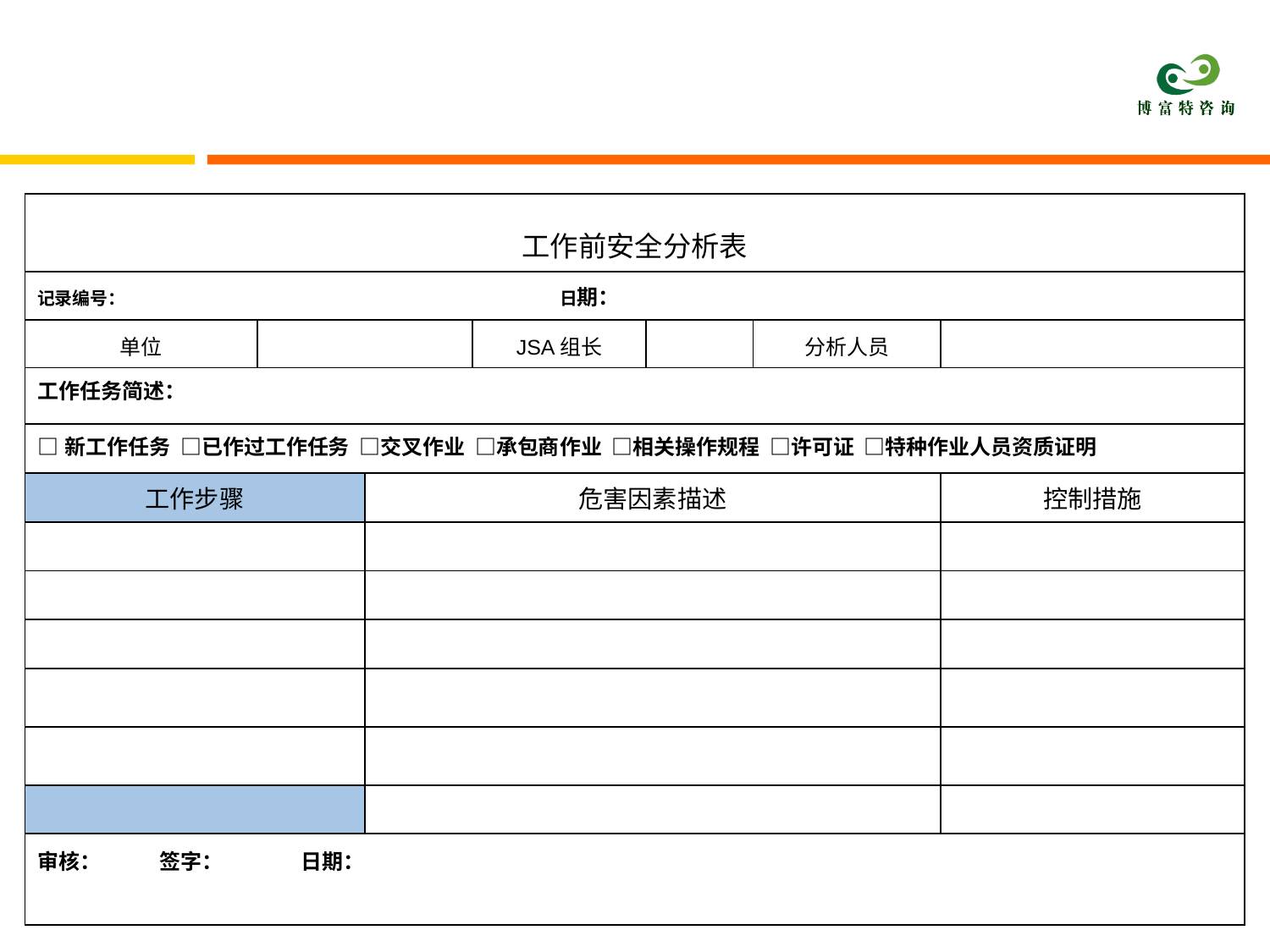

工作前安全分析表

| 工作前安全分析表 |  |  |  |  |  |  |
| --- | --- | --- | --- | --- | --- | --- |
| 记录编号： 日期： |  |  |  |  |  |  |
| 单位 |  |  | JSA组长 |  | 分析人员 |  |
| 工作任务简述： |  |  |  |  |  |  |
| □新工作任务 □已作过工作任务 □交叉作业 □承包商作业 □相关操作规程 □许可证 □特种作业人员资质证明 |  |  |  |  |  |  |
| 工作步骤 |  | 危害因素描述 |  |  |  | 控制措施 |
| 管沟准备 |  |  |  |  |  |  |
| 布管 |  |  |  |  |  |  |
| 连头处防护措施 |  |  |  |  |  |  |
| 对口 |  |  |  |  |  |  |
| 焊接 |  |  |  |  |  |  |
|  |  |  |  |  |  |  |
| 审核： 签字： 日期： |  |  |  |  |  |  |
|  |  |  |  |  |  |  |